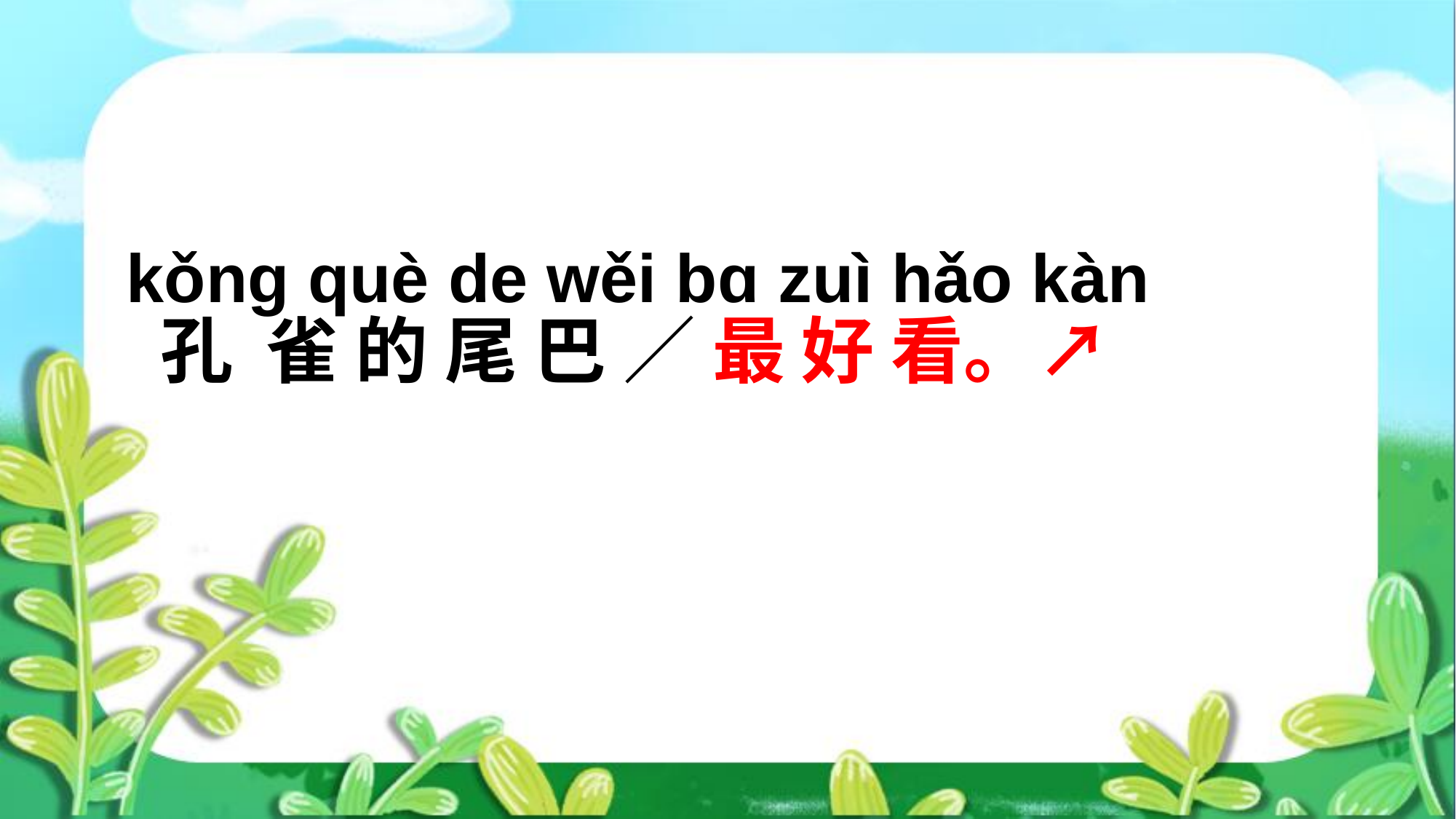

kǒng què de wěi bɑ zuì hǎo kàn
 孔  雀 的 尾 巴 ∕ 最 好 看。↗